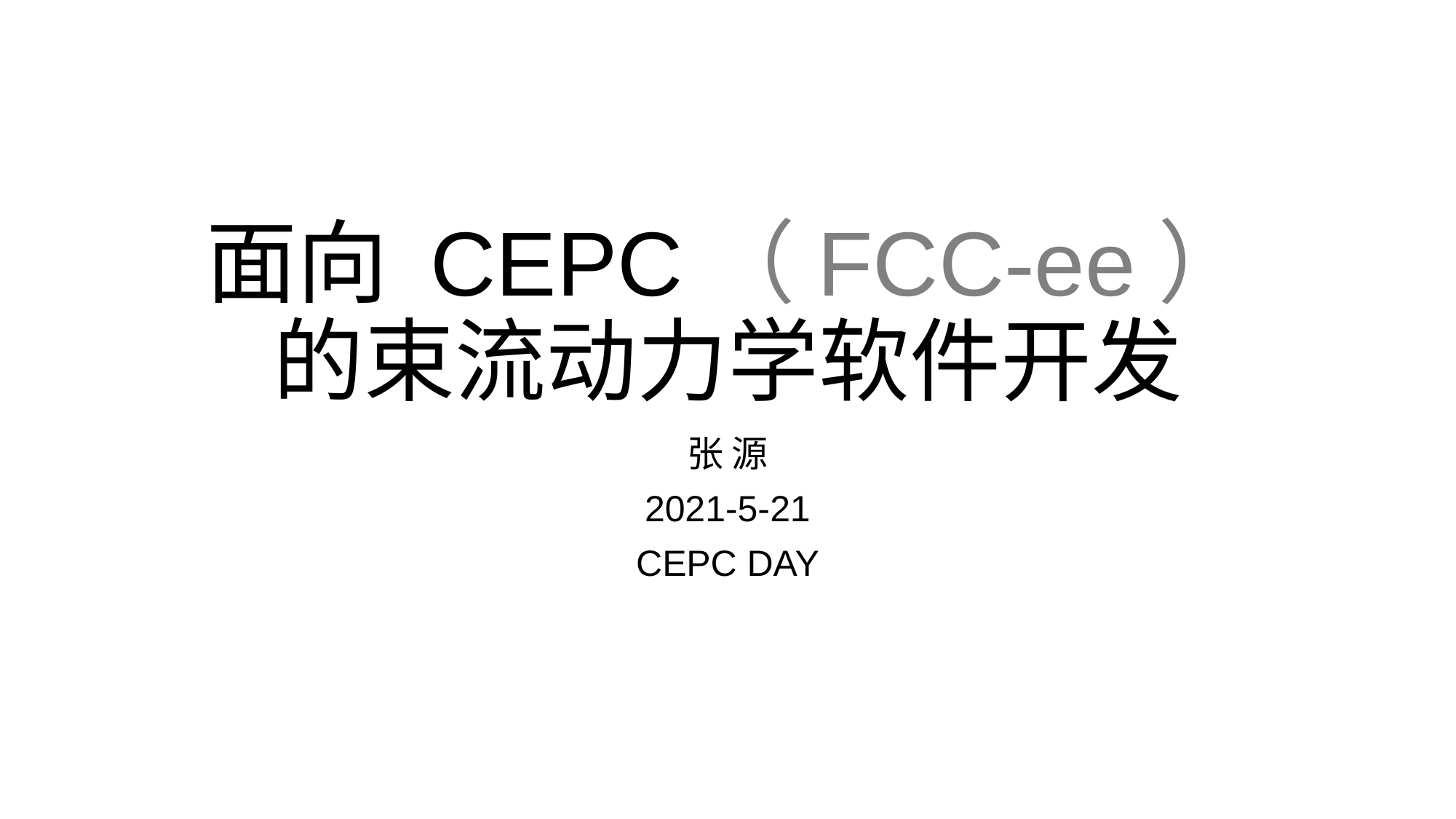

# 面向 CEPC（FCC-ee） 的束流动力学软件开发
张 源
2021-5-21
CEPC DAY